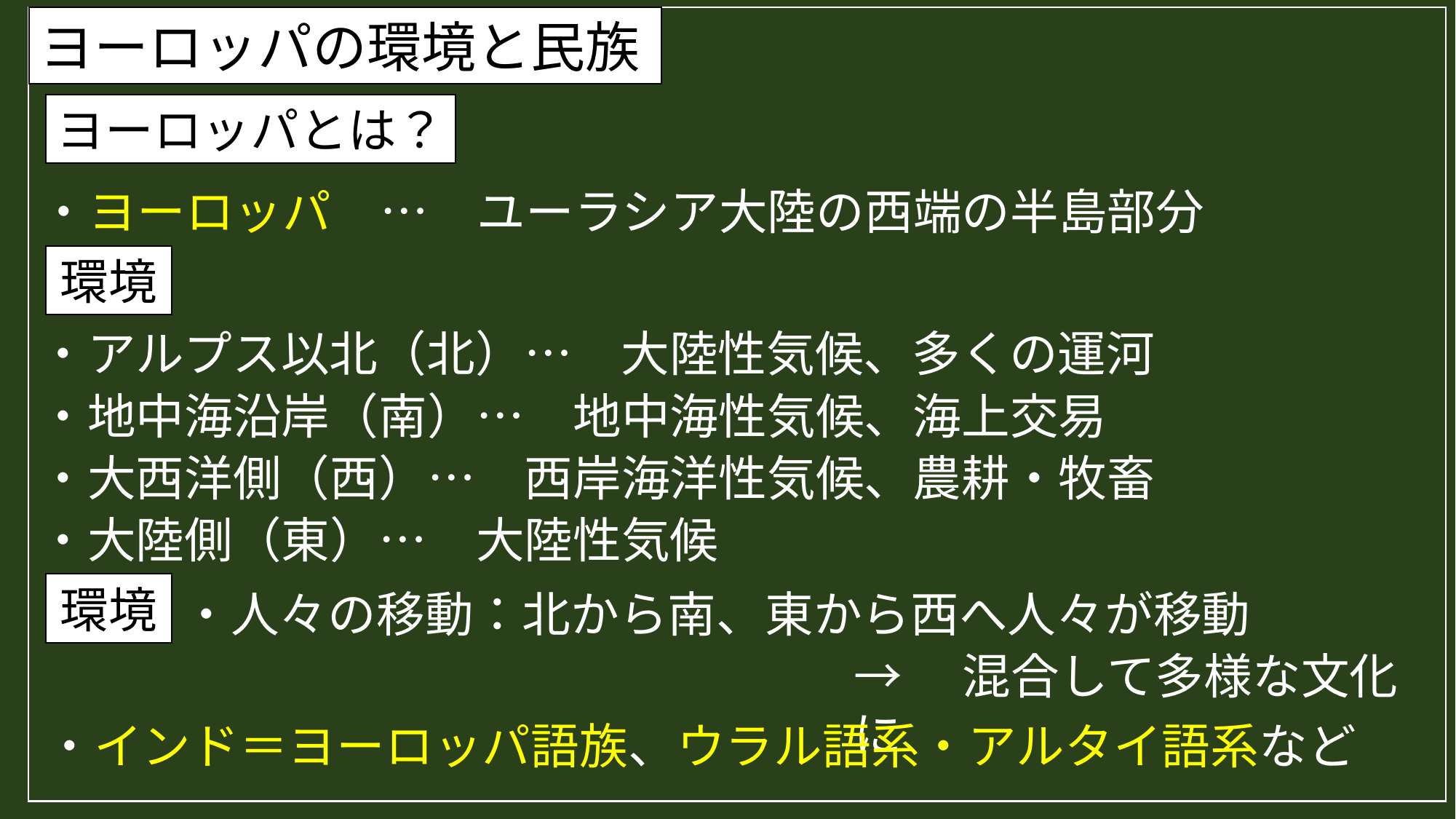

ヨーロッパの環境と民族
ヨーロッパとは？
・ヨーロッパ　…　ユーラシア大陸の西端の半島部分
環境
・アルプス以北（北）…　大陸性気候、多くの運河
・地中海沿岸（南）…　地中海性気候、海上交易
・大西洋側（西）…　西岸海洋性気候、農耕・牧畜
・大陸側（東）…　大陸性気候
環境
・人々の移動：北から南、東から西へ人々が移動
→　混合して多様な文化に
・インド＝ヨーロッパ語族、ウラル語系・アルタイ語系など